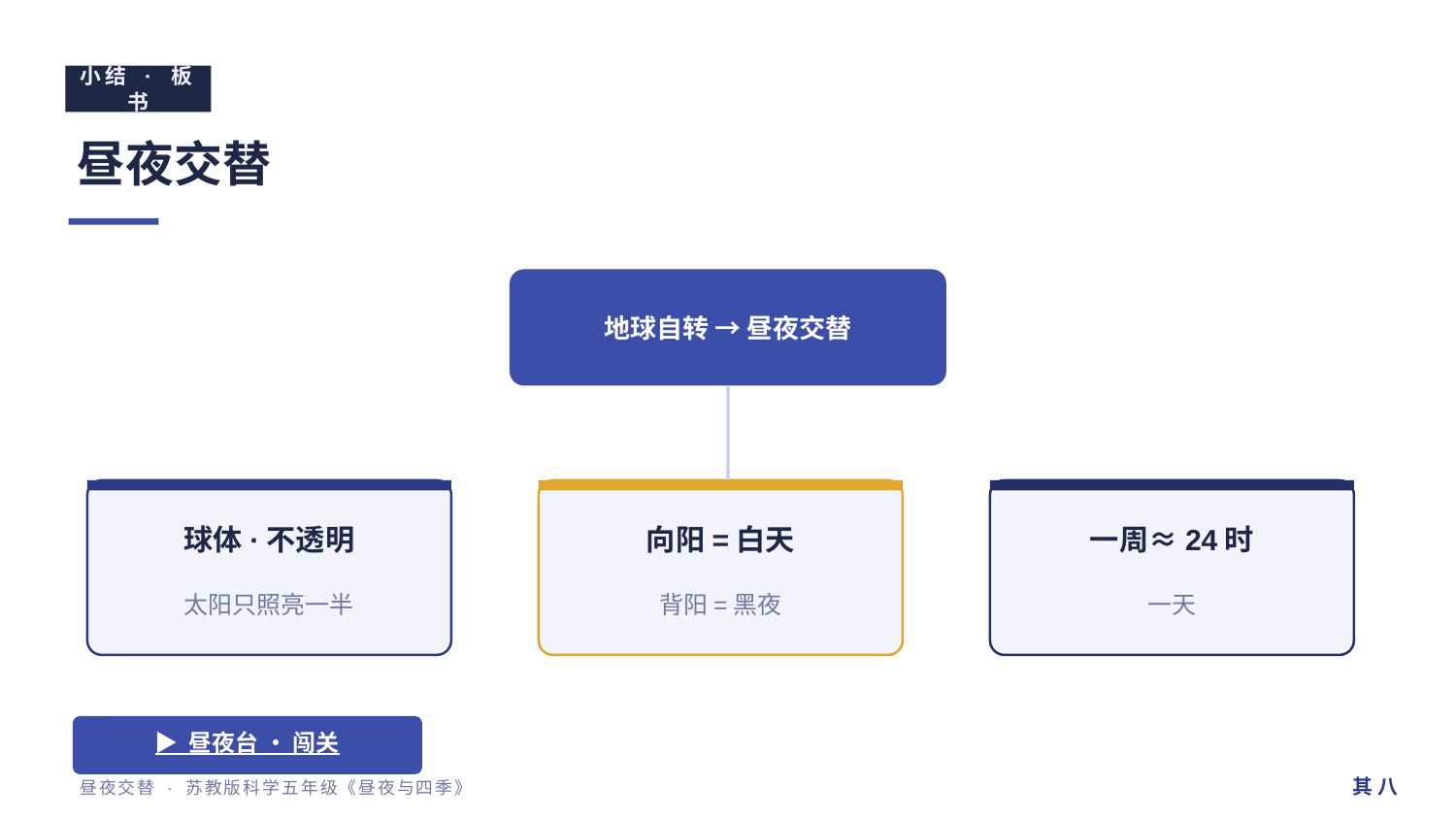

小结 · 板书

昼夜交替

地球自转 → 昼夜交替

球体·不透明
向阳=白天
一周≈24时
太阳只照亮一半
背阳=黑夜
一天
▶  昼夜台 · 闯关

其 八
昼夜交替 · 苏教版科学五年级《昼夜与四季》